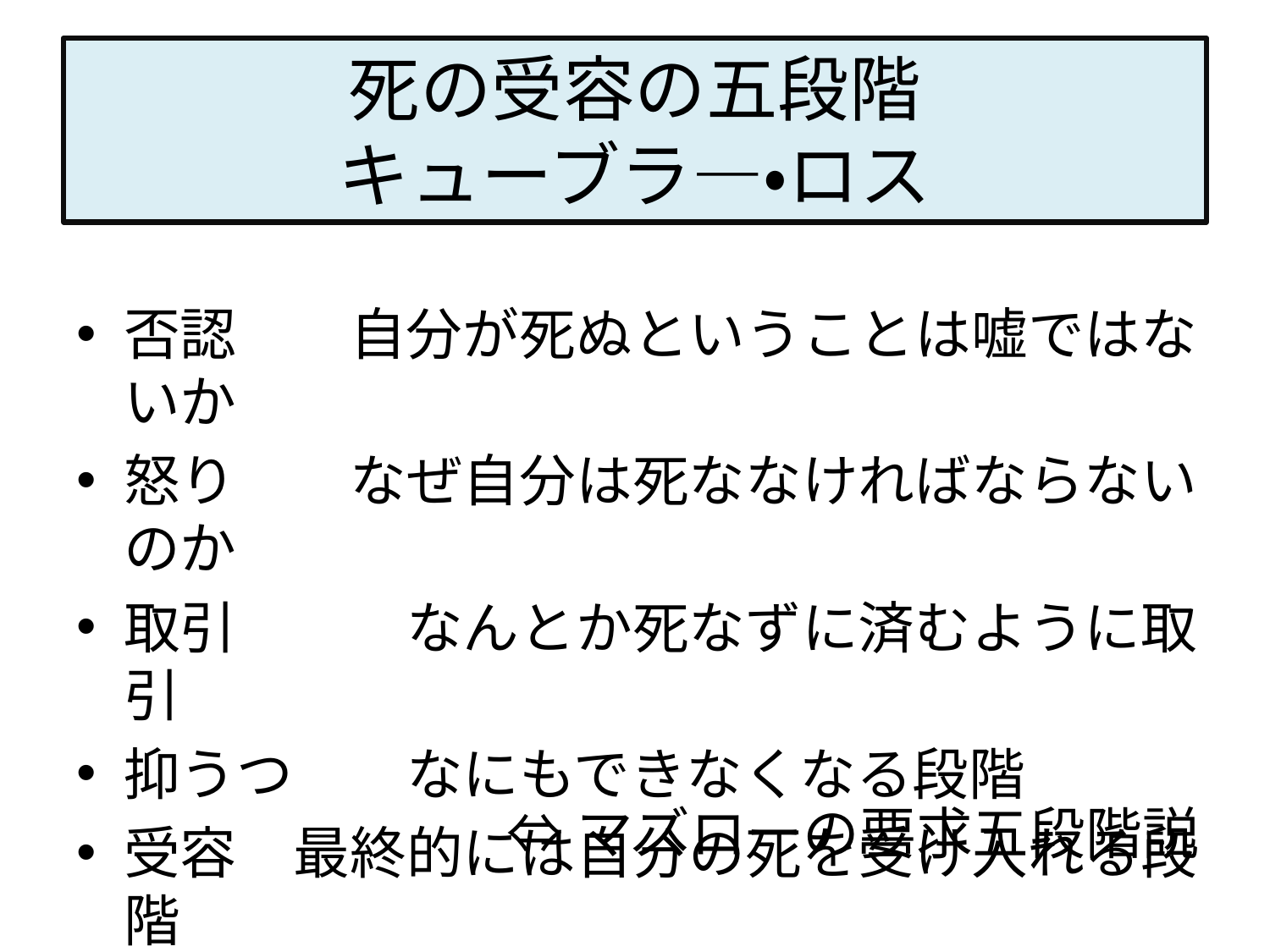

# 死の受容の五段階 キューブラ―・ロス
否認　　自分が死ぬということは嘘ではないか
怒り　　なぜ自分は死ななければならないのか
取引　　　なんとか死なずに済むように取引
抑うつ　　なにもできなくなる段階
受容　最終的には自分の死を受け入れる段階
⇔マズローの要求五段階説